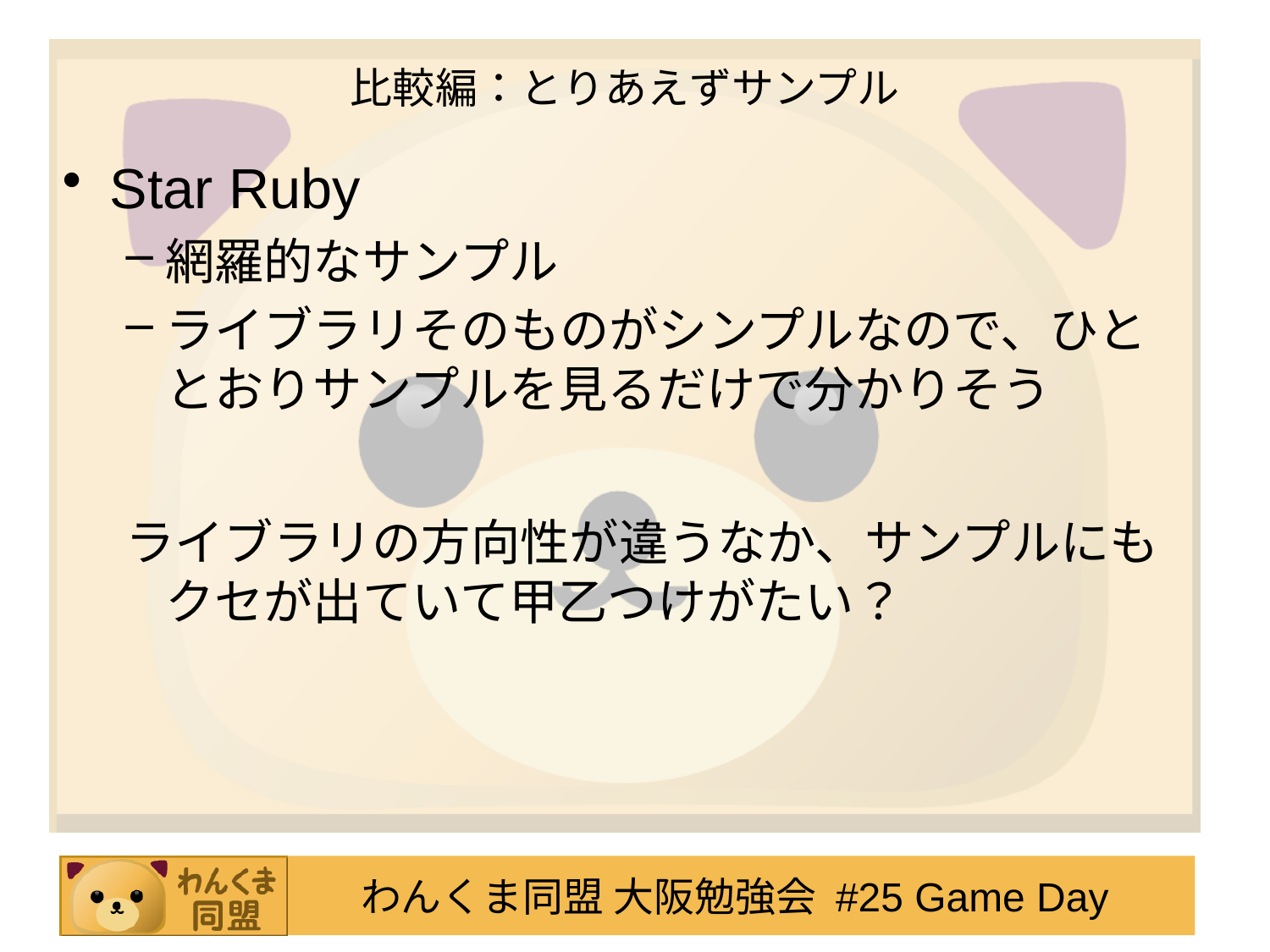

# 比較編：とりあえずサンプル
Star Ruby
網羅的なサンプル
ライブラリそのものがシンプルなので、ひととおりサンプルを見るだけで分かりそう

ライブラリの方向性が違うなか、サンプルにもクセが出ていて甲乙つけがたい？